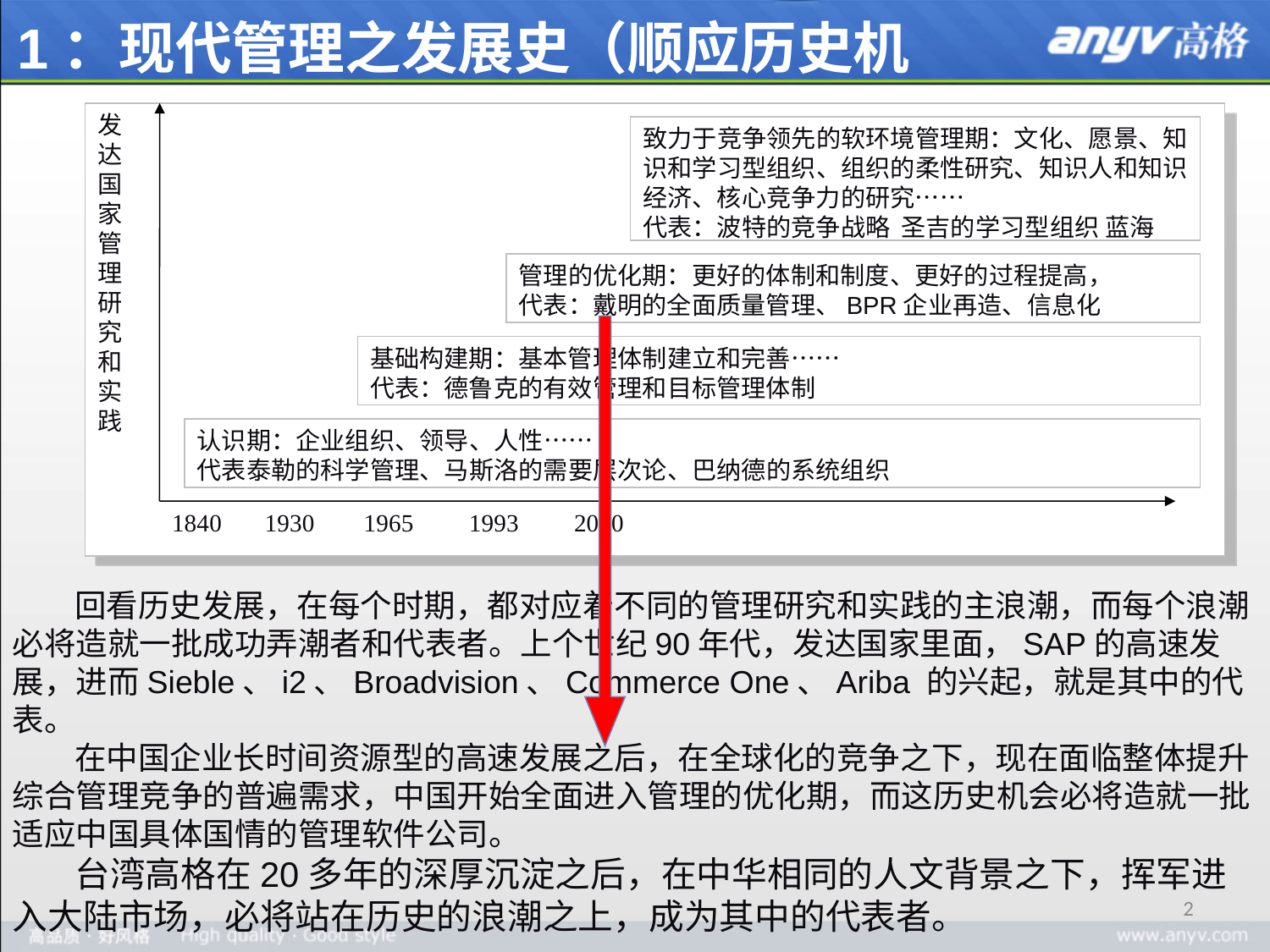

# 1：现代管理之发展史（顺应历史机遇）

发达国家管理研究和实践

致力于竞争领先的软环境管理期：文化、愿景、知识和学习型组织、组织的柔性研究、知识人和知识经济、核心竞争力的研究……
代表：波特的竞争战略  圣吉的学习型组织 蓝海
管理的优化期：更好的体制和制度、更好的过程提高，
代表：戴明的全面质量管理、BPR企业再造、信息化
基础构建期：基本管理体制建立和完善……
代表：德鲁克的有效管理和目标管理体制
认识期：企业组织、领导、人性……
代表泰勒的科学管理、马斯洛的需要层次论、巴纳德的系统组织
1840       1930        1965         1993         2000

回看历史发展，在每个时期，都对应着不同的管理研究和实践的主浪潮，而每个浪潮必将造就一批成功弄潮者和代表者。上个世纪90年代，发达国家里面，SAP的高速发展，进而Sieble、i2、Broadvision、Commerce One、Ariba 的兴起，就是其中的代表。
在中国企业长时间资源型的高速发展之后，在全球化的竞争之下，现在面临整体提升综合管理竞争的普遍需求，中国开始全面进入管理的优化期，而这历史机会必将造就一批适应中国具体国情的管理软件公司。
台湾高格在20多年的深厚沉淀之后，在中华相同的人文背景之下，挥军进入大陆市场，必将站在历史的浪潮之上，成为其中的代表者。
2